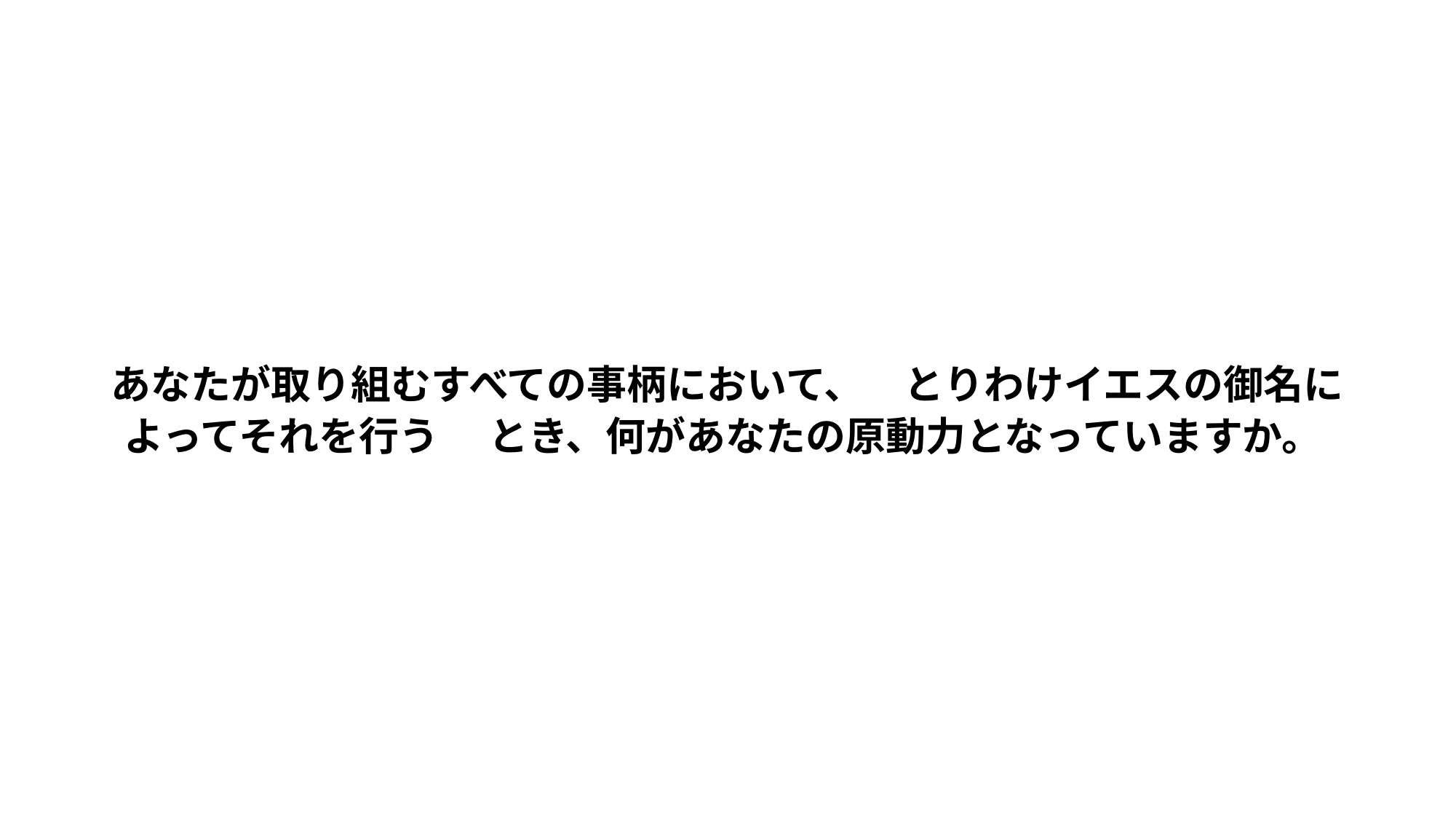

# あなたが取り組むすべての事柄において、　とりわけイエスの御名によってそれを行う　 とき、何があなたの原動力となっていますか。